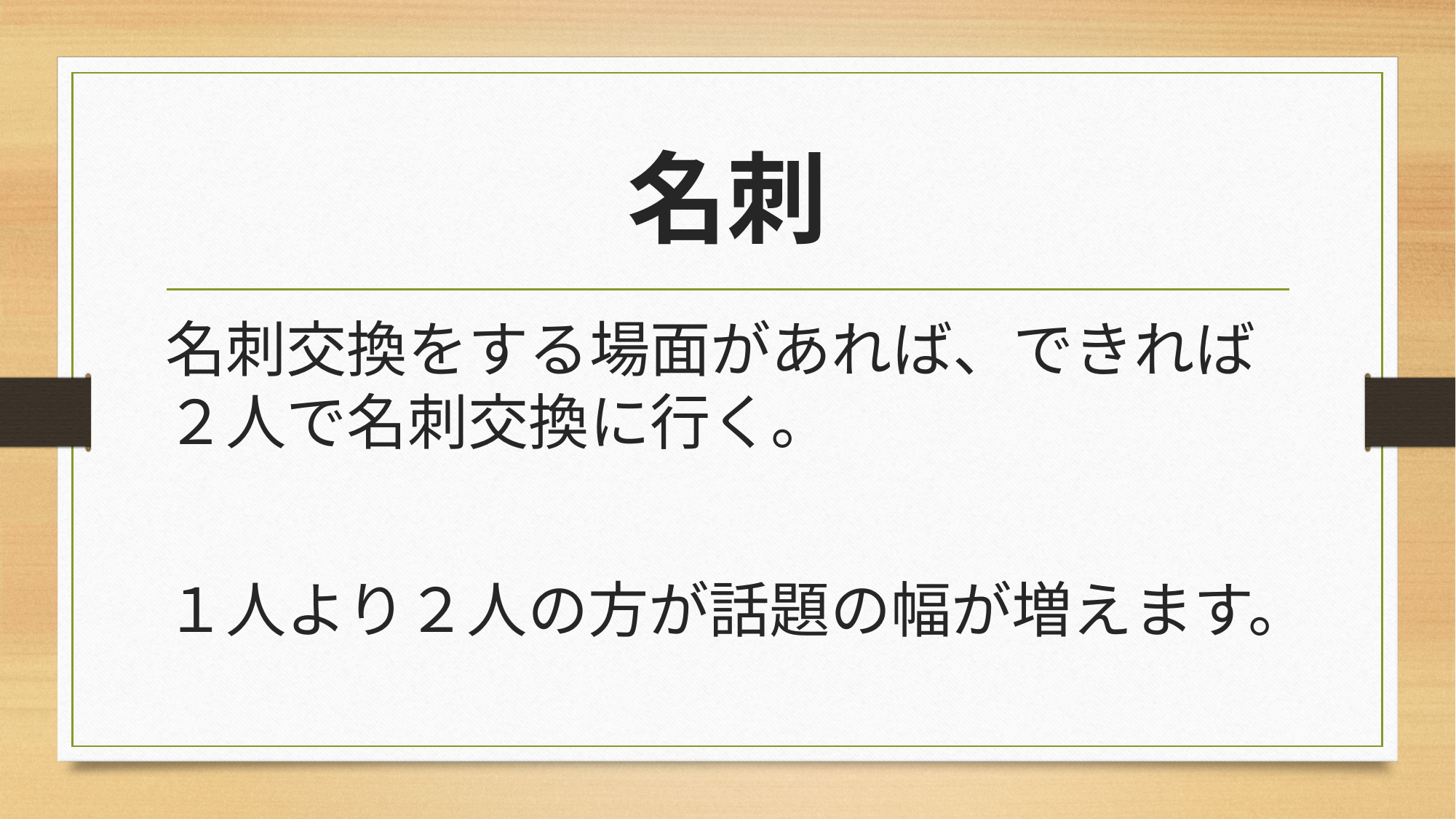

# 名刺
名刺交換をする場面があれば、できれば２人で名刺交換に行く。

１人より２人の方が話題の幅が増えます。